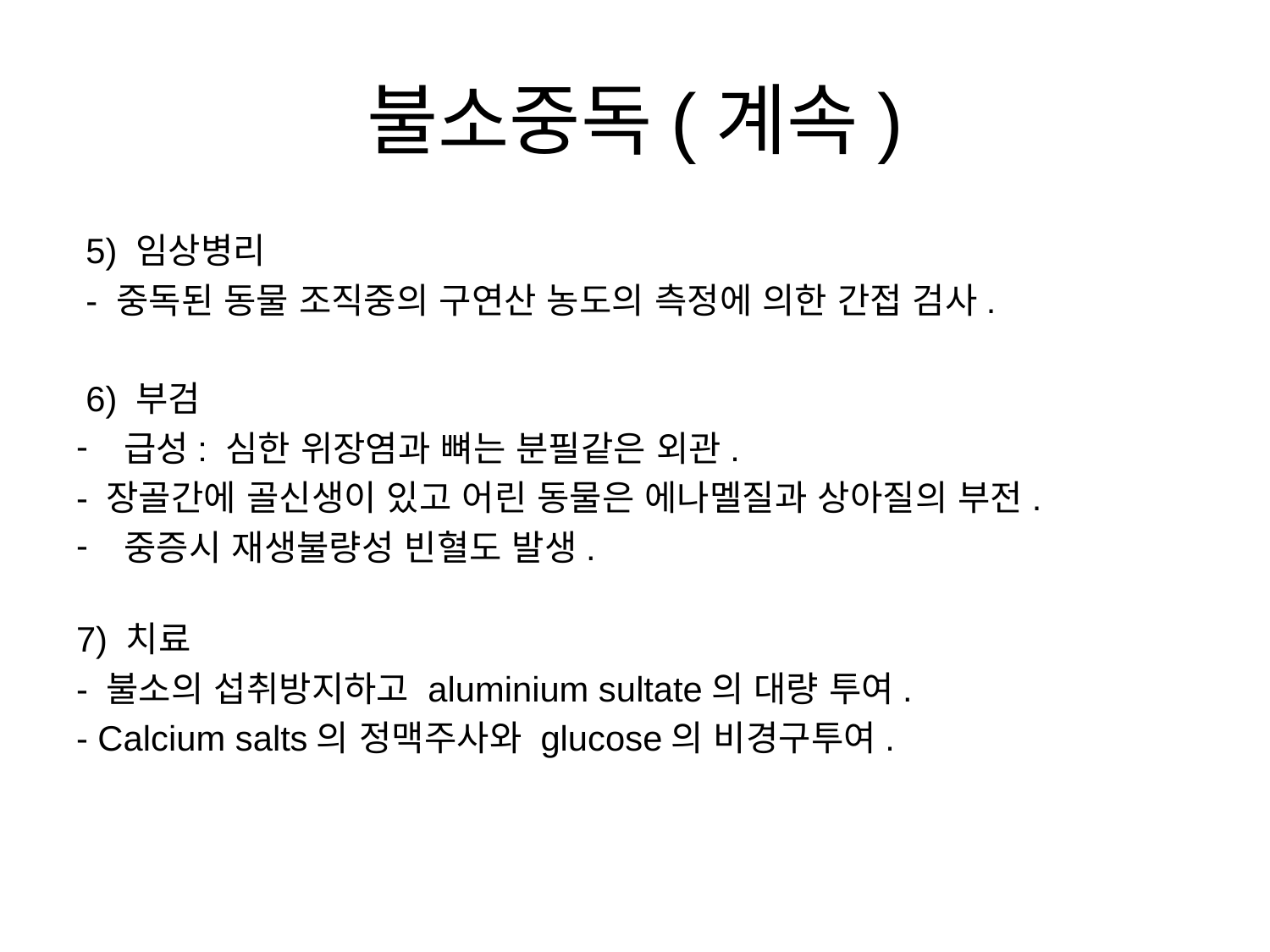

# 불소중독(계속)
 5) 임상병리
 - 중독된 동물 조직중의 구연산 농도의 측정에 의한 간접 검사.

 6) 부검
급성: 심한 위장염과 뼈는 분필같은 외관.
- 장골간에 골신생이 있고 어린 동물은 에나멜질과 상아질의 부전.
중증시 재생불량성 빈혈도 발생.
7) 치료
- 불소의 섭취방지하고 aluminium sultate의 대량 투여.
- Calcium salts의 정맥주사와 glucose의 비경구투여.